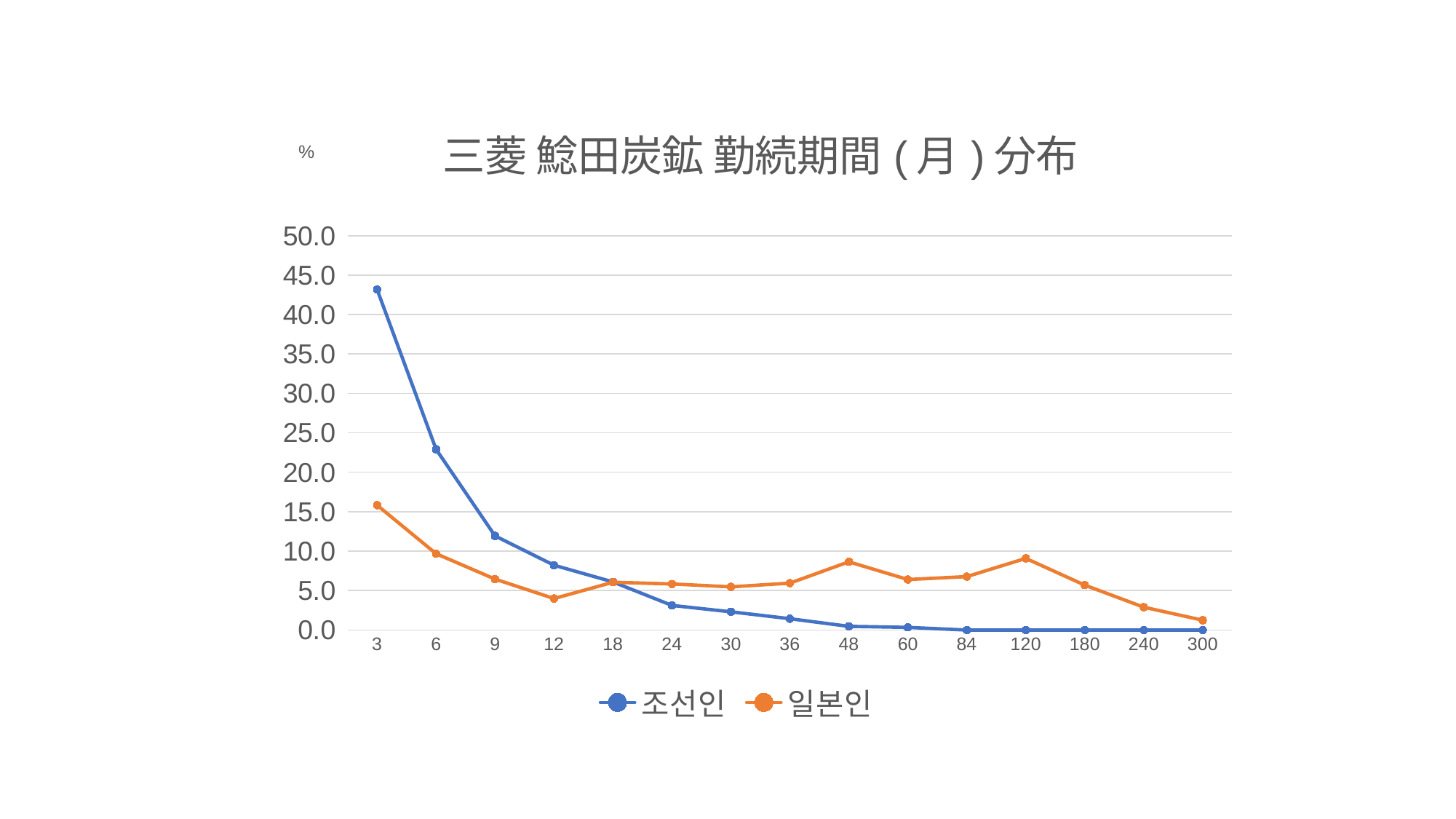

### Chart: 三菱 鯰田炭鉱 勤続期間(月)分布

| Category | 조선인 | 일본인 |
|---|---|---|
| 3 | 43.178519593613935 | 15.827025145740885 |
| 6 | 22.917271407837447 | 9.675454624554076 |
| 9 | 11.93033381712627 | 6.456103715304968 |
| 12 | 8.214804063860667 | 3.9937353171495693 |
| 18 | 6.095791001451379 | 6.055860088749673 |
| 24 | 3.1204644412191582 | 5.838336378665274 |
| 30 | 2.3076923076923075 | 5.472896545723484 |
| 36 | 1.4368650217706822 | 5.942747759505786 |
| 48 | 0.4644412191582003 | 8.648742712955713 |
| 60 | 0.33381712626995647 | 6.403898024884713 |
| 84 | 0.0 | 6.769337857826503 |
| 120 | 0.0 | 9.083790133124511 |
| 180 | 0.0 | 5.690420255807883 |
| 240 | 0.0 | 2.8974158183241974 |
| 300 | 0.0 | 1.2442356216827635 |